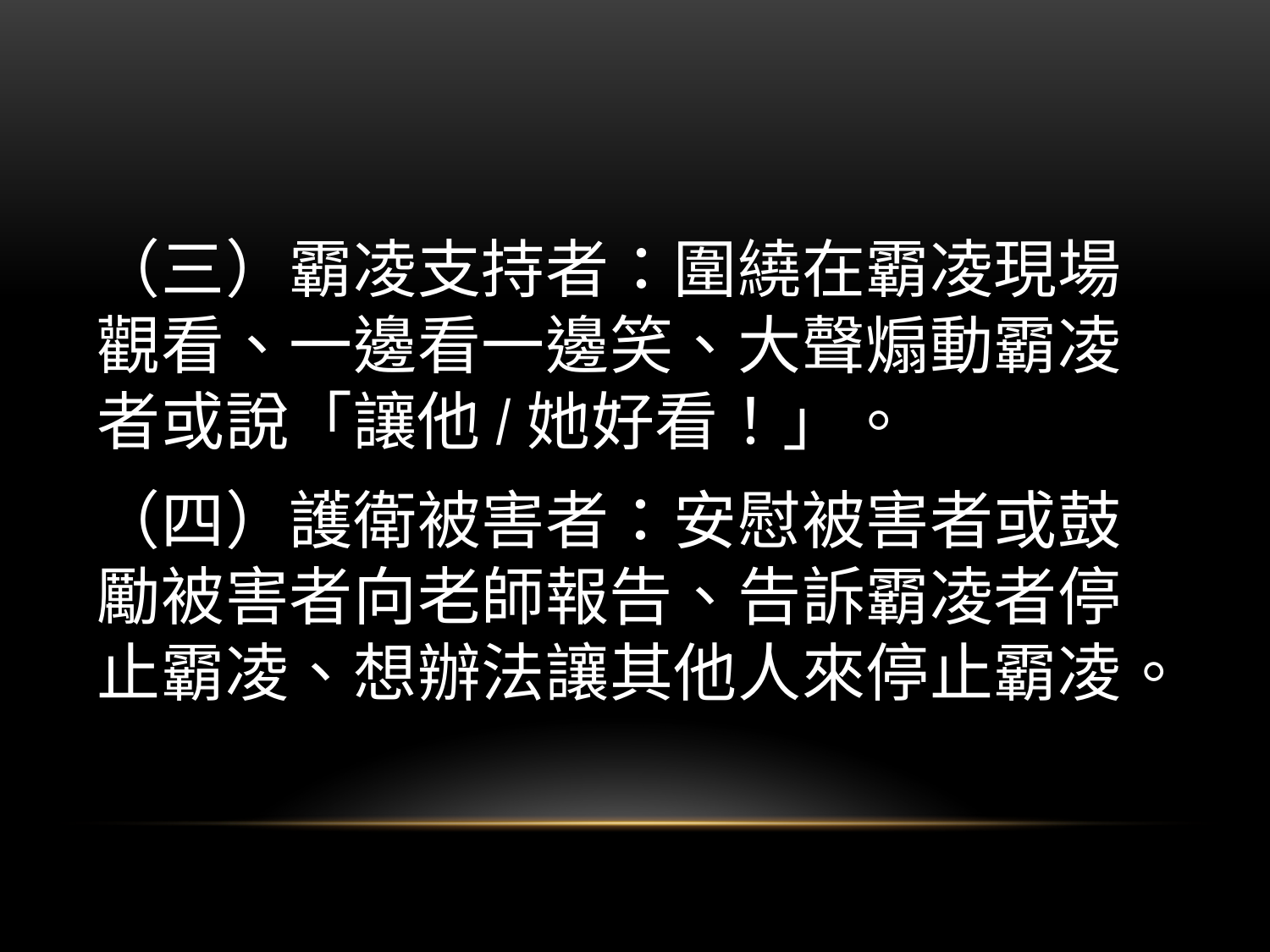

#
（三）霸凌支持者：圍繞在霸凌現場觀看、一邊看一邊笑、大聲煽動霸凌者或說「讓他/她好看！」。
（四）護衛被害者：安慰被害者或鼓勵被害者向老師報告、告訴霸凌者停止霸凌、想辦法讓其他人來停止霸凌。